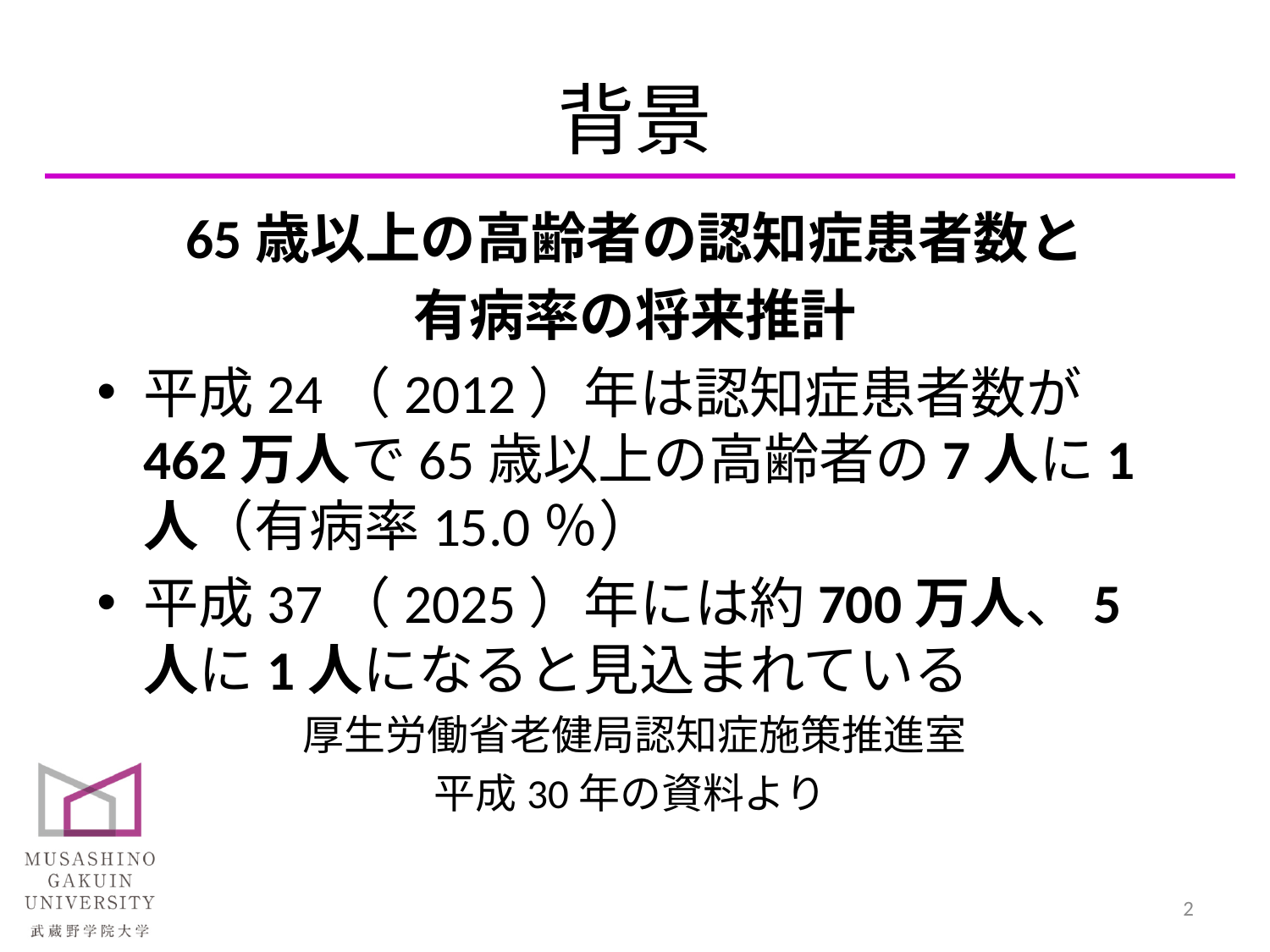

# 背景
65歳以上の高齢者の認知症患者数と
有病率の将来推計
平成24（2012）年は認知症患者数が462万人で65歳以上の高齢者の7人に1人（有病率15.0％）
平成37（2025）年には約700万人、5人に1人になると見込まれている
厚生労働省老健局認知症施策推進室
平成30年の資料より

2